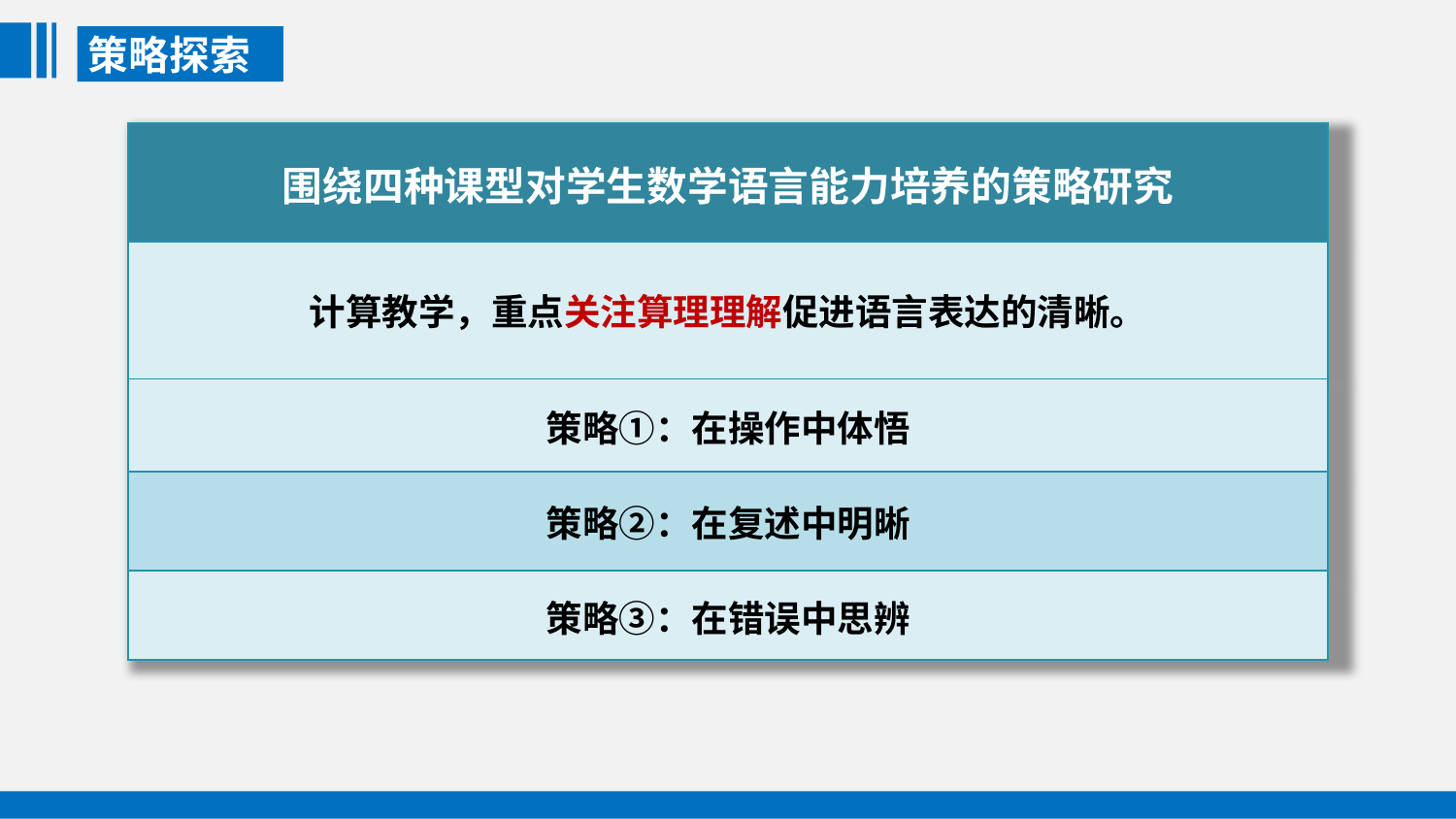

策略探索

| 围绕四种课型对学生数学语言能力培养的策略研究 |
| --- |
| 计算教学，重点关注算理理解促进语言表达的清晰。 |
| 策略①：在操作中体悟 |
| 策略②：在复述中明晰 |
| 策略③：在错误中思辨 |